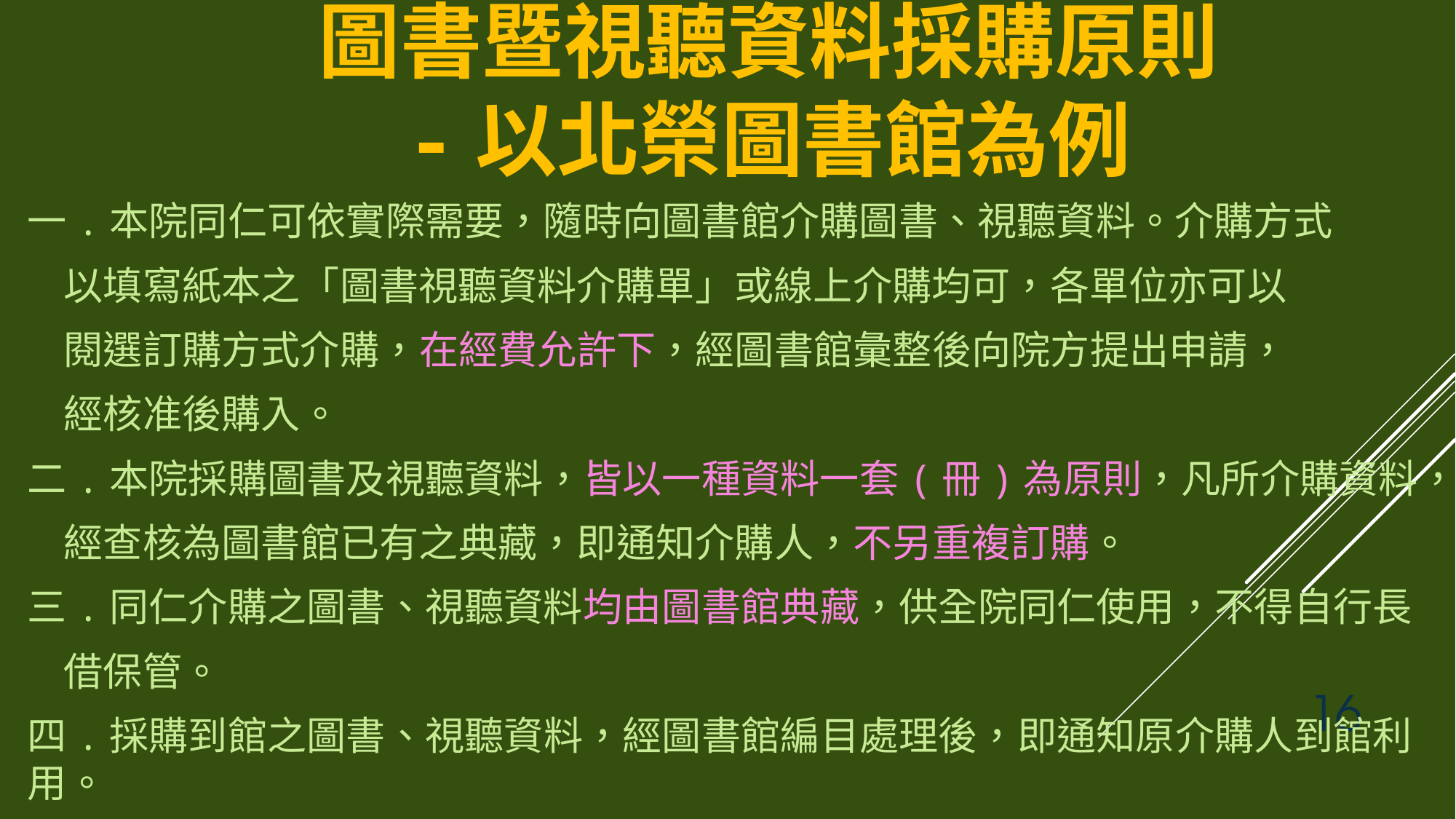

# 圖書暨視聽資料採購原則 -以北榮圖書館為例
一.本院同仁可依實際需要，隨時向圖書館介購圖書、視聽資料。介購方式
   以填寫紙本之「圖書視聽資料介購單」或線上介購均可，各單位亦可以
   閱選訂購方式介購，在經費允許下，經圖書館彙整後向院方提出申請，
   經核准後購入。
二.本院採購圖書及視聽資料，皆以一種資料一套(冊)為原則，凡所介購資料，
   經查核為圖書館已有之典藏，即通知介購人，不另重複訂購。
三.同仁介購之圖書、視聽資料均由圖書館典藏，供全院同仁使用，不得自行長
   借保管。
四.採購到館之圖書、視聽資料，經圖書館編目處理後，即通知原介購人到館利用。
16